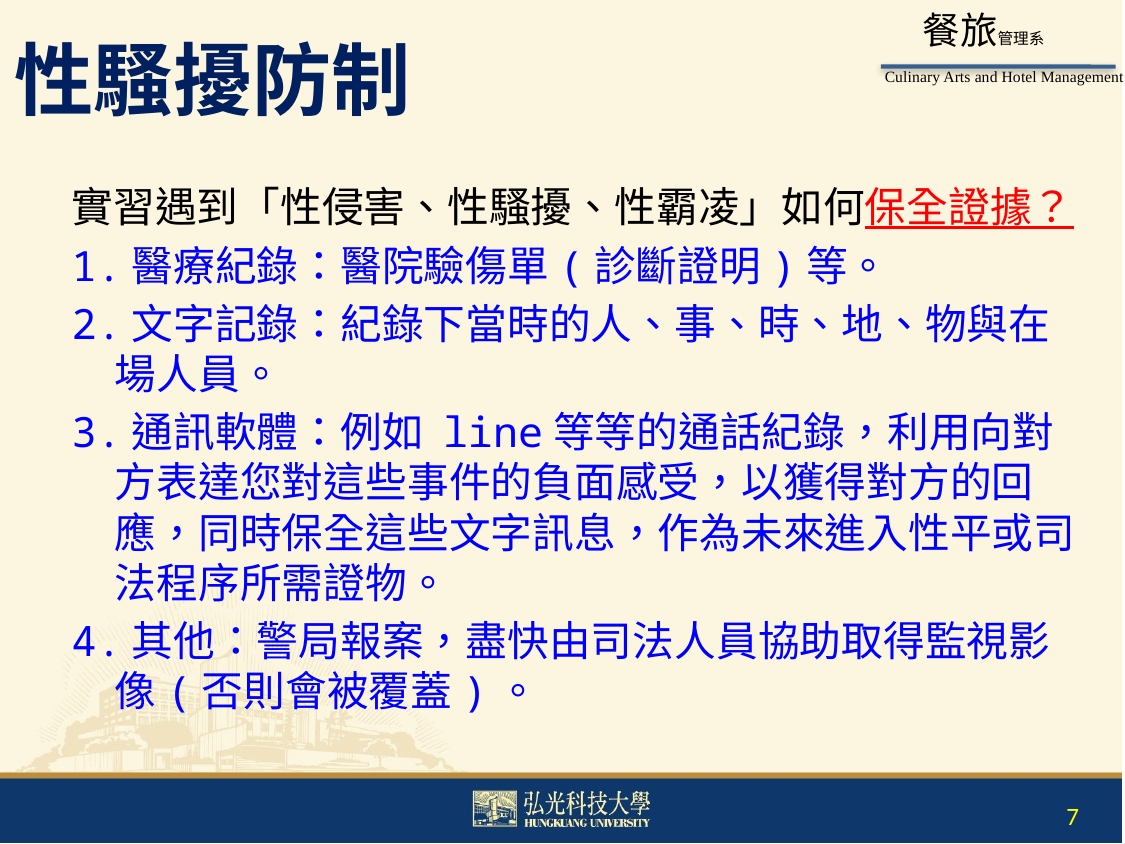

性騷擾防制
實習遇到「性侵害、性騷擾、性霸凌」如何保全證據？
1.醫療紀錄：醫院驗傷單(診斷證明)等。
2.文字記錄：紀錄下當時的人、事、時、地、物與在場人員。
3.通訊軟體：例如 line等等的通話紀錄，利用向對方表達您對這些事件的負面感受，以獲得對方的回應，同時保全這些文字訊息，作為未來進入性平或司法程序所需證物。
4.其他：警局報案，盡快由司法人員協助取得監視影像(否則會被覆蓋)。
7